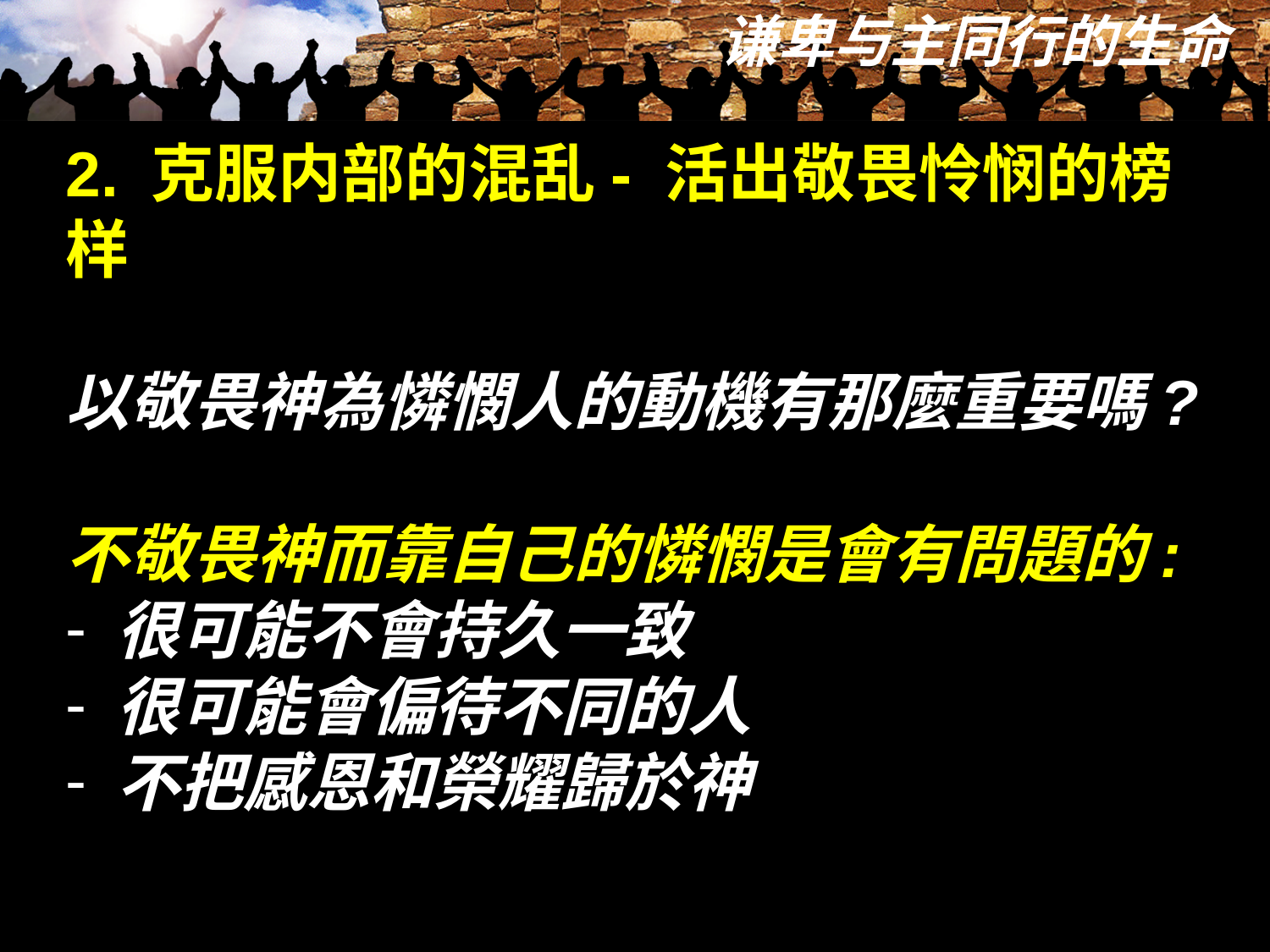

2. 克服内部的混乱- 活出敬畏怜悯的榜样

以敬畏神為憐憫人的動機有那麼重要嗎?

不敬畏神而靠自己的憐憫是會有問題的:
 很可能不會持久一致
 很可能會偏待不同的人
 不把感恩和榮耀歸於神